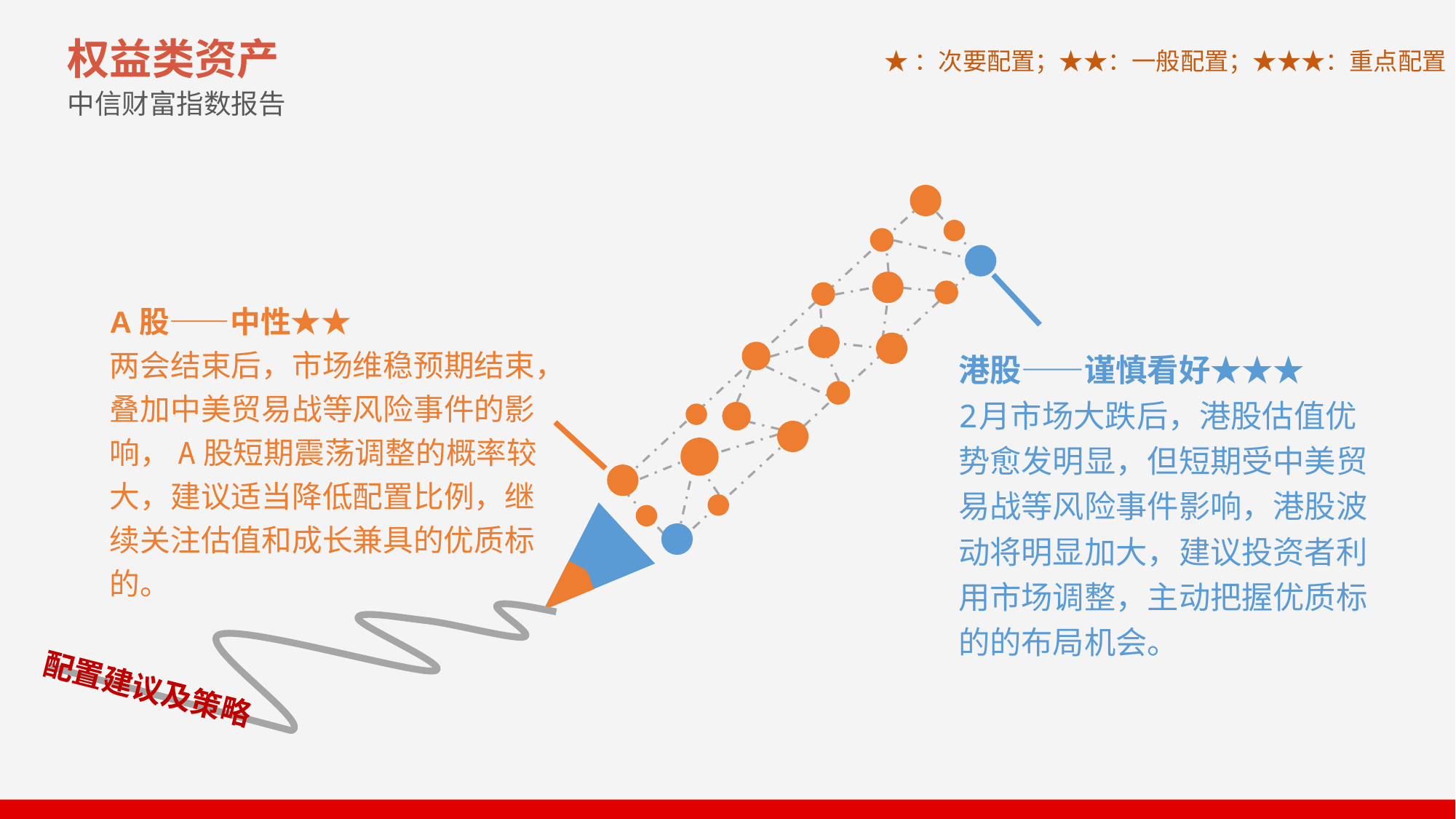

权益类资产
中信财富指数报告
★：次要配置；★★：一般配置；★★★：重点配置

A股——中性★★
两会结束后，市场维稳预期结束，叠加中美贸易战等风险事件的影响，A股短期震荡调整的概率较大，建议适当降低配置比例，继续关注估值和成长兼具的优质标的。

港股——谨慎看好★★★
2月市场大跌后，港股估值优势愈发明显，但短期受中美贸易战等风险事件影响，港股波动将明显加大，建议投资者利用市场调整，主动把握优质标的的布局机会。

配置建议及策略

24